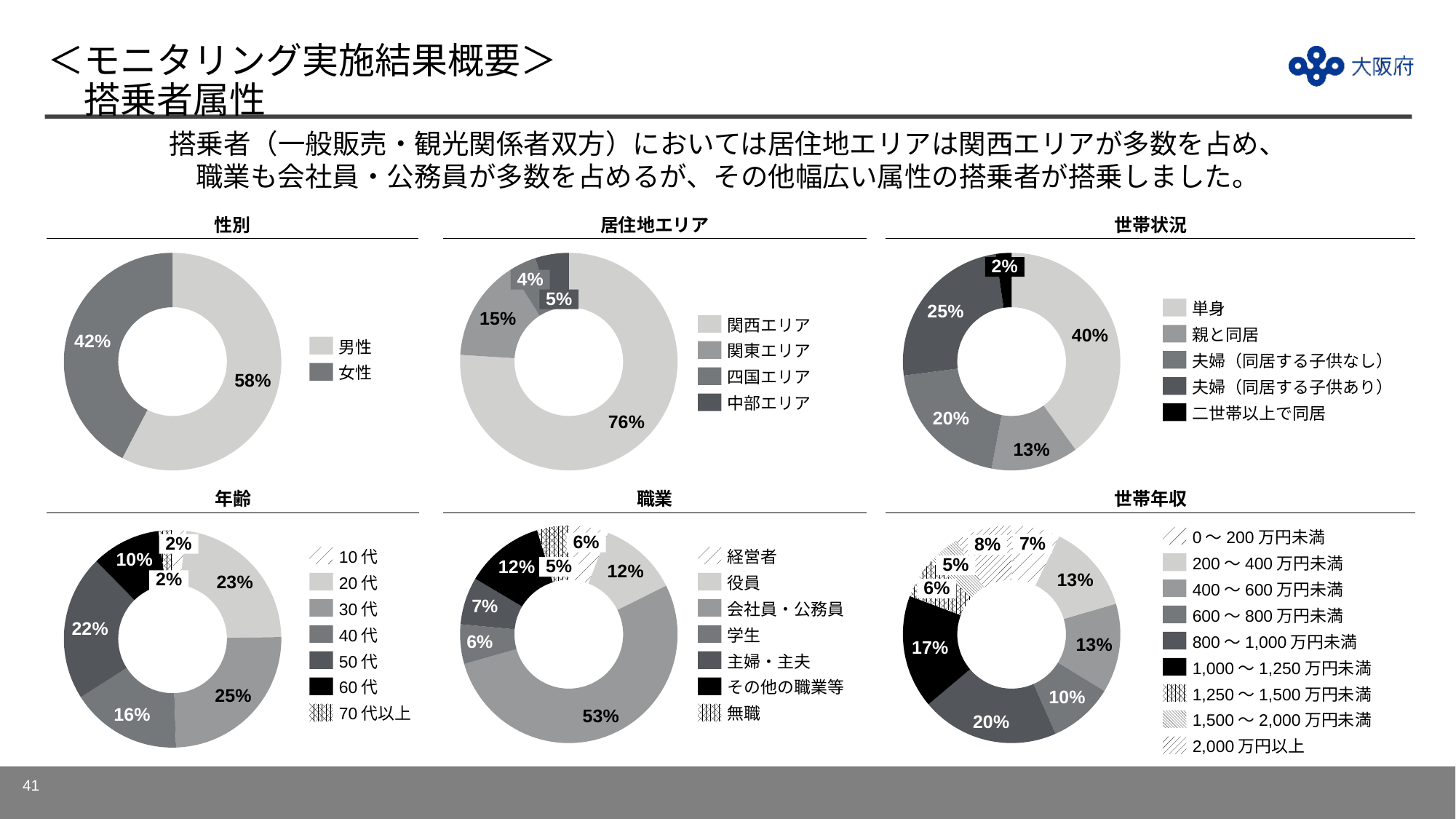

# ＜モニタリング実施結果概要＞ 　搭乗者属性
搭乗者（一般販売・観光関係者双方）においては居住地エリアは関西エリアが多数を占め、
職業も会社員・公務員が多数を占めるが、その他幅広い属性の搭乗者が搭乗しました。
性別
居住地エリア
世帯状況

### Chart

| Category |  |
|---|---|

### Chart

| Category |  |
|---|---|

### Chart

| Category |  |
|---|---|
2%
4%
5%
単身

関西エリア

親と同居

男性

関東エリア

夫婦（同居する子供なし）

女性

四国エリア

夫婦（同居する子供あり）

中部エリア

二世帯以上で同居

年齢
職業
世帯年収

### Chart

| Category |  |
|---|---|

### Chart

| Category |  |
|---|---|

### Chart

| Category |  |
|---|---|
0～200万円未満

6%
7%
2%
8%
10代
経営者

200～400万円未満

5%
5%
2%
20代
役員

6%
400～600万円未満

30代
会社員・公務員

600～800万円未満

40代
学生

800～1,000万円未満

50代
主婦・主夫

1,000～1,250万円未満

60代
その他の職業等

1,250～1,500万円未満

70代以上
無職

1,500～2,000万円未満

2,000万円以上